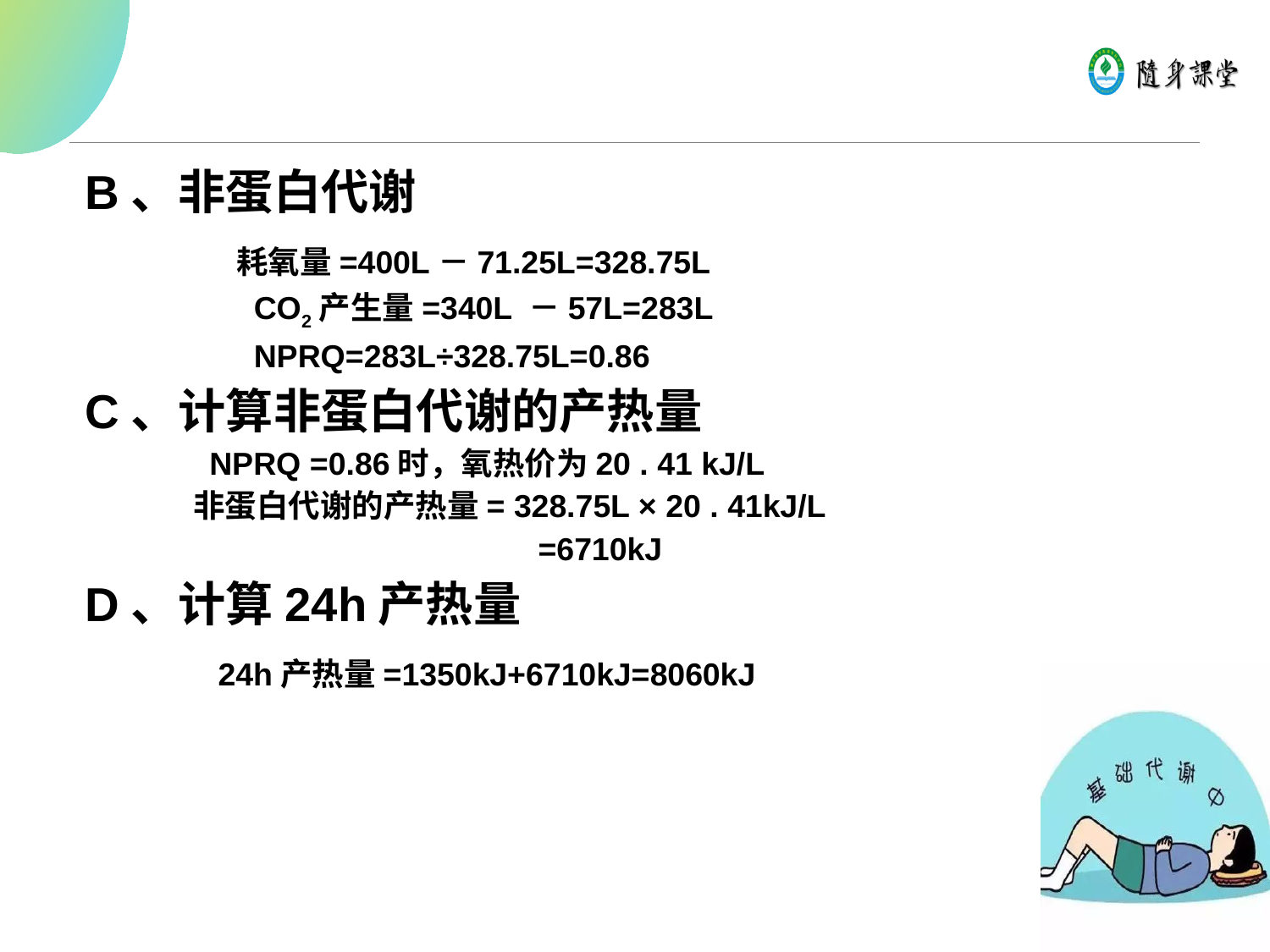

B、非蛋白代谢
             耗氧量=400L－71.25L=328.75L
                   CO2产生量=340L －57L=283L
                   NPRQ=283L÷328.75L=0.86
C、计算非蛋白代谢的产热量
              NPRQ =0.86时，氧热价为20 . 41 kJ/L
              非蛋白代谢的产热量= 328.75L × 20 . 41kJ/L
                                                   =6710kJ
D、计算24h产热量
          24h产热量=1350kJ+6710kJ=8060kJ